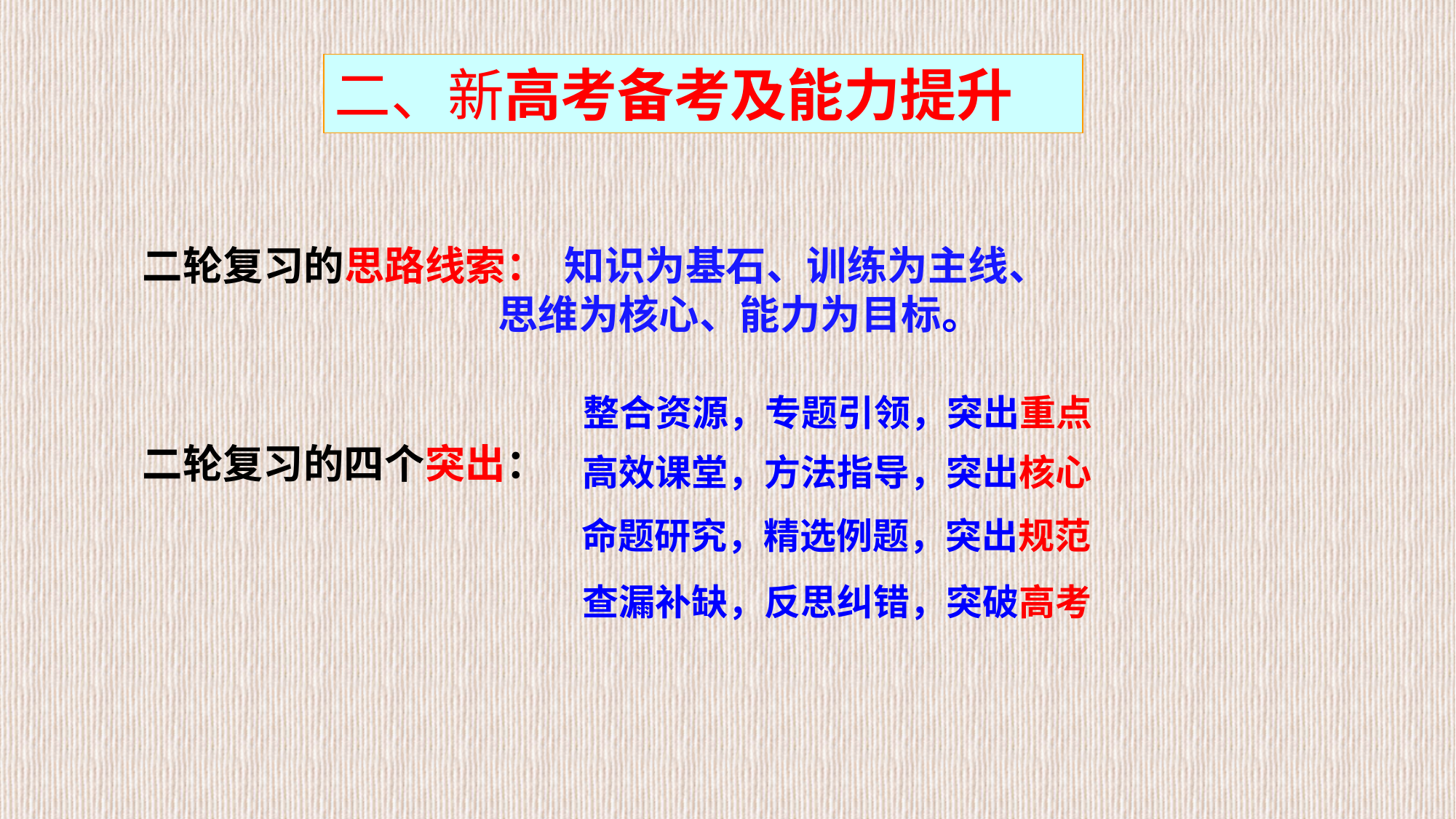

二、新高考备考及能力提升
二轮复习的思路线索：  知识为基石、训练为主线、
                                      思维为核心、能力为目标。
整合资源，专题引领，突出重点
二轮复习的四个突出：
高效课堂，方法指导，突出核心
命题研究，精选例题，突出规范
查漏补缺，反思纠错，突破高考